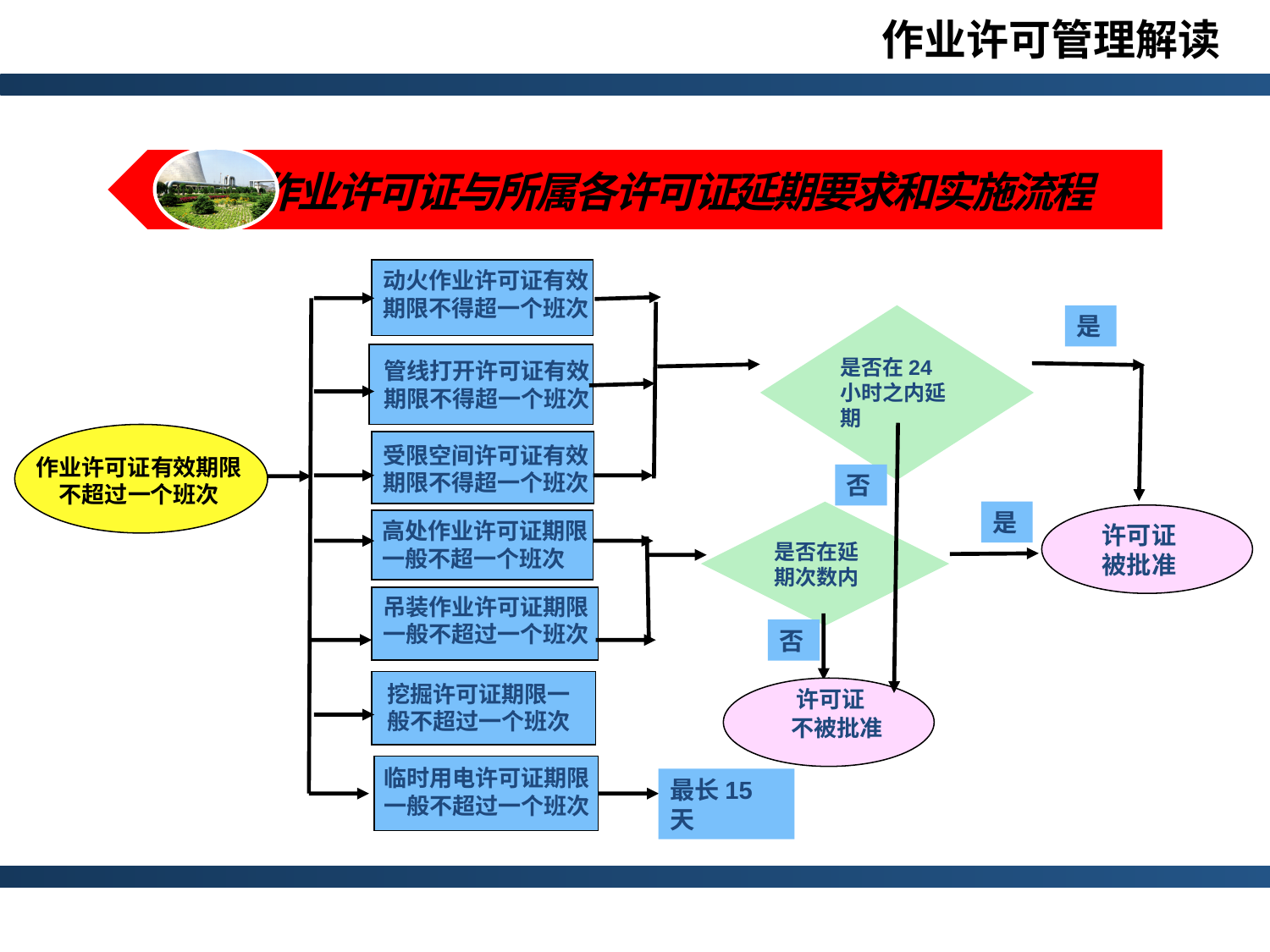

作业许可证与所属各许可证延期要求和实施流程

动火作业许可证有效期限不得超一个班次

是否在24小时之内延期
是

管线打开许可证有效期限不得超一个班次

受限空间许可证有效期限不得超一个班次
作业许可证有效期限不超过一个班次
否

是否在延期次数内
是

高处作业许可证期限一般不超一个班次
许可证
被批准

吊装作业许可证期限一般不超过一个班次

否

挖掘许可证期限一般不超过一个班次

   许可证
  不被批准

临时用电许可证期限一般不超过一个班次
最长15天